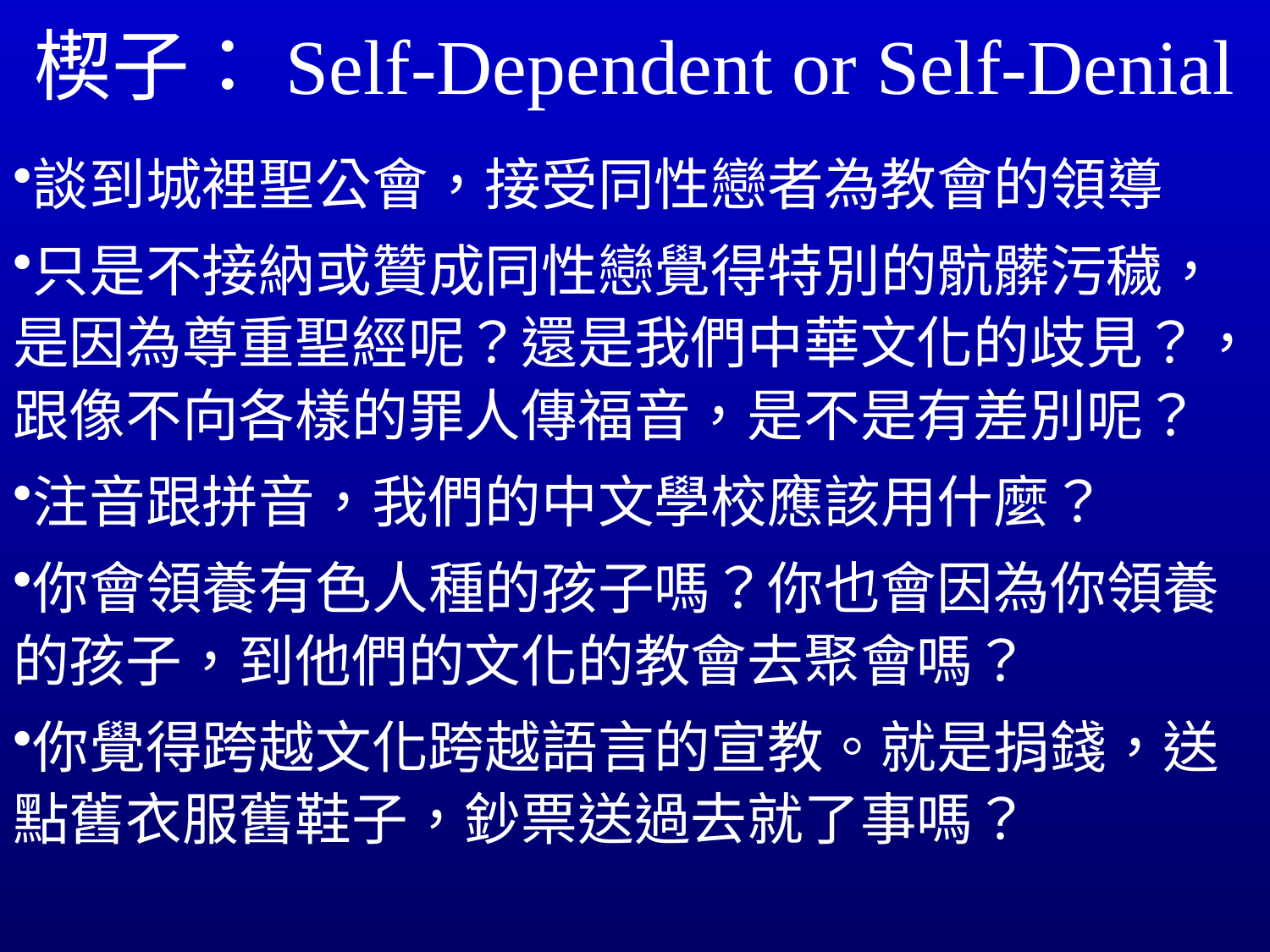

# 楔子：Self-Dependent or Self-Denial
談到城裡聖公會，接受同性戀者為教會的領導
只是不接納或贊成同性戀覺得特別的骯髒污穢，是因為尊重聖經呢？還是我們中華文化的歧見？，跟像不向各樣的罪人傳福音，是不是有差別呢？
注音跟拼音，我們的中文學校應該用什麼？
你會領養有色人種的孩子嗎？你也會因為你領養的孩子，到他們的文化的教會去聚會嗎？
你覺得跨越文化跨越語言的宣教。就是捐錢，送點舊衣服舊鞋子，鈔票送過去就了事嗎？